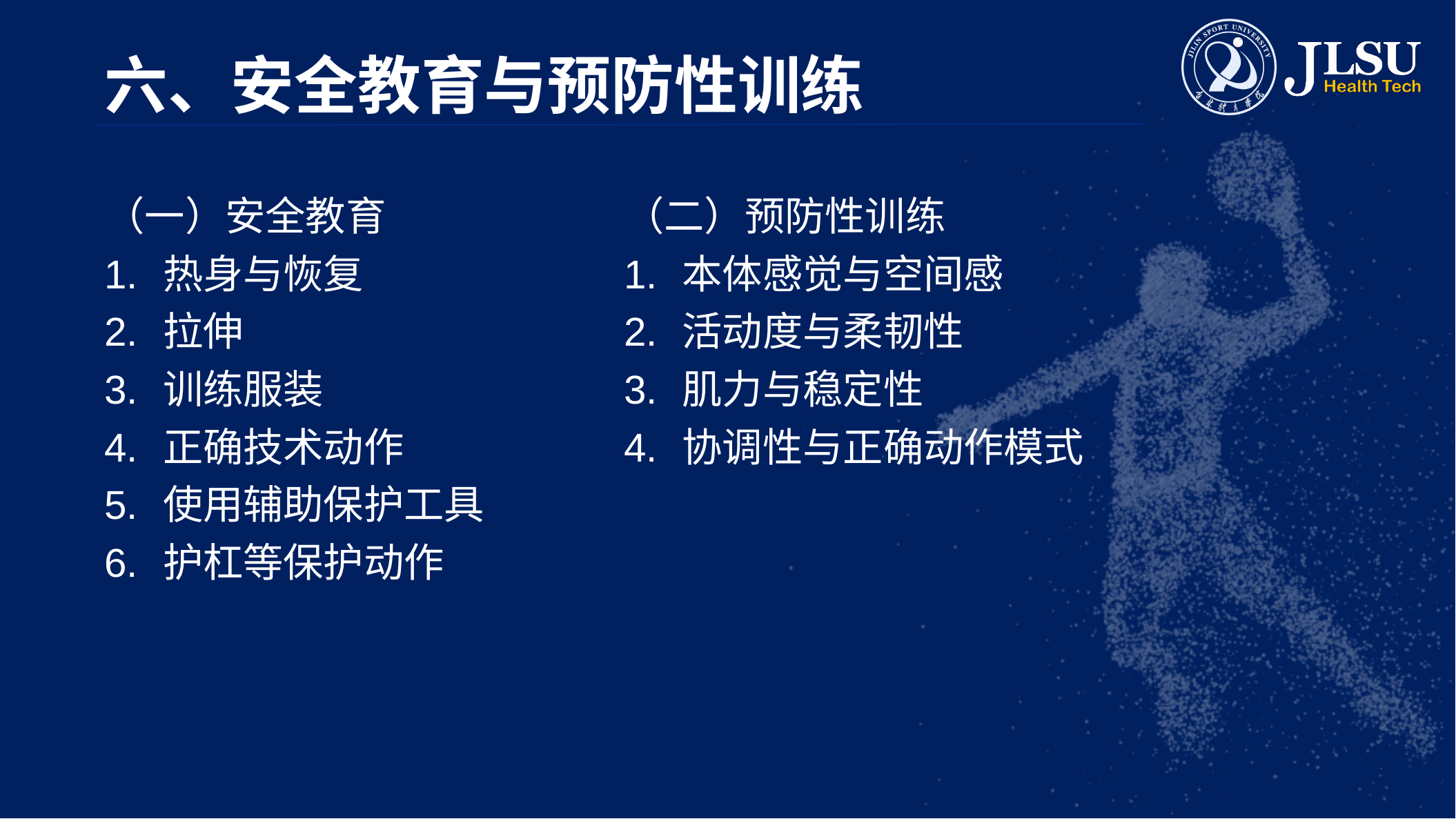

# 六、安全教育与预防性训练
（一）安全教育
热身与恢复
拉伸
训练服装
正确技术动作
使用辅助保护工具
护杠等保护动作
（二）预防性训练
本体感觉与空间感
活动度与柔韧性
肌力与稳定性
协调性与正确动作模式